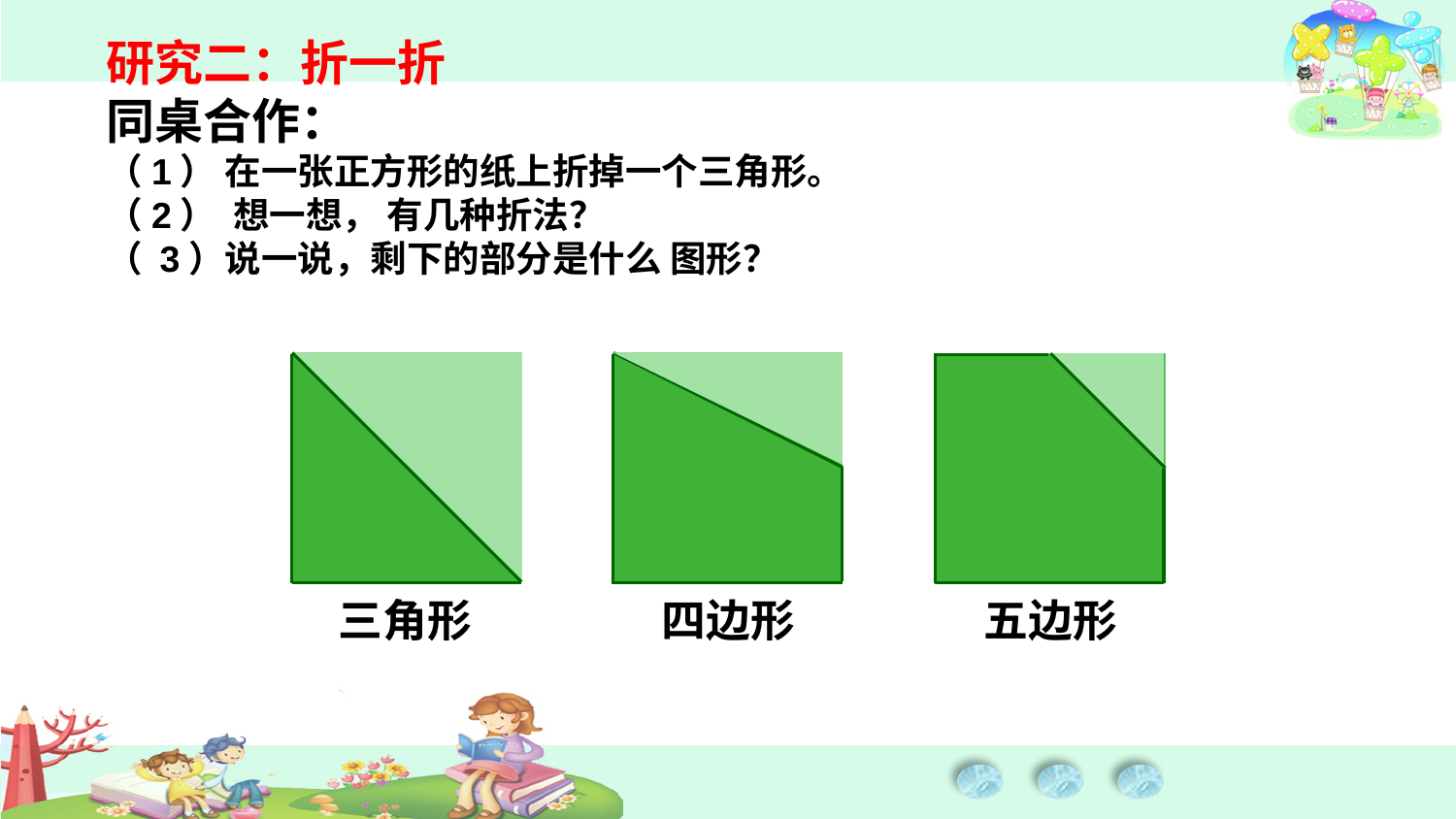

研究二：折一折
同桌合作：
（1） 在一张正方形的纸上折掉一个三角形。
（2）  想一想， 有几种折法？
（ 3）说一说，剩下的部分是什么 图形？

三角形
四边形
五边形